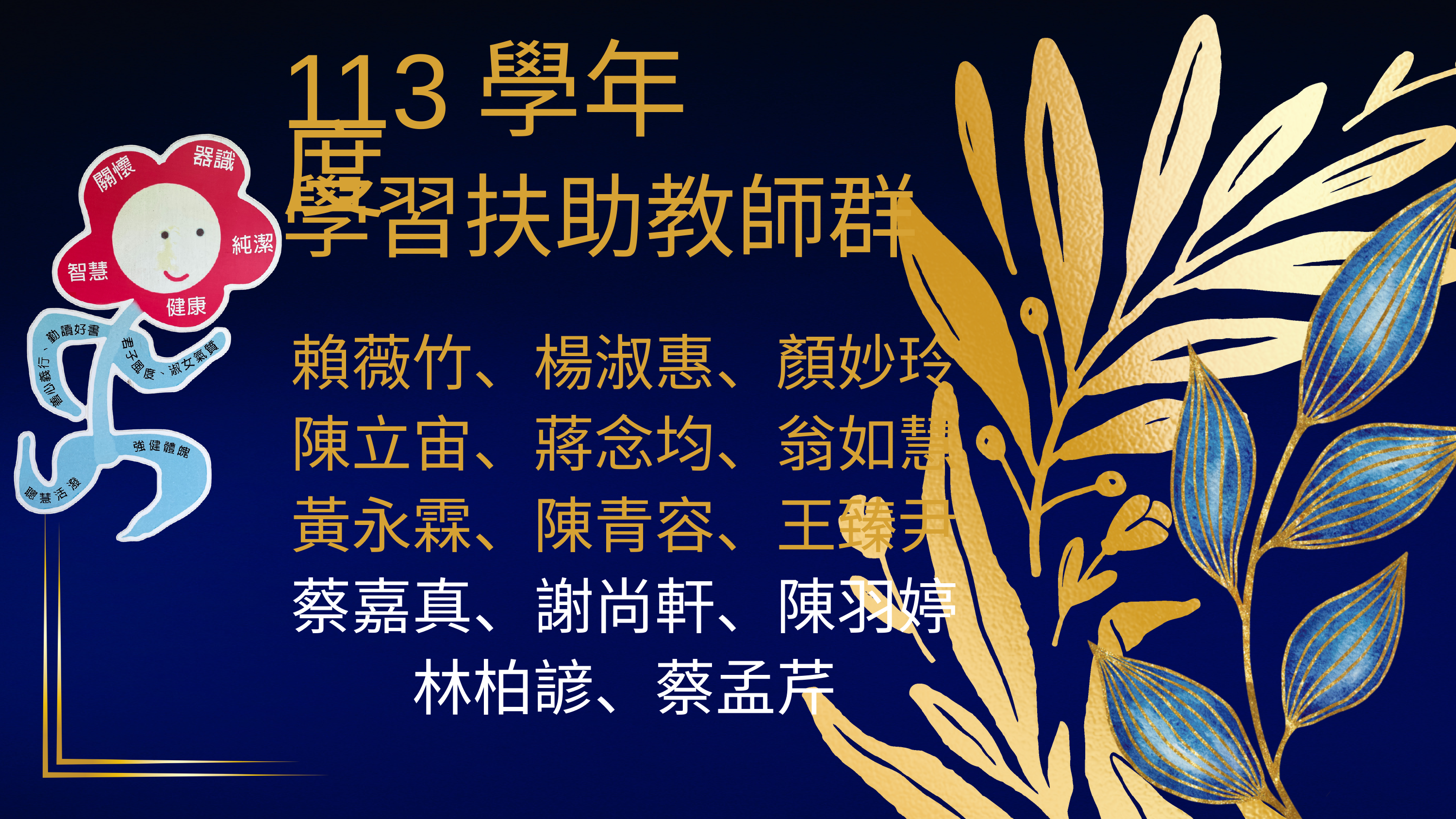

113學年度

學習扶助教師群
賴薇竹、楊淑惠、顏妙玲
陳立宙、蔣念均、翁如慧
黃永霖、陳青容、王臻尹
蔡嘉真、謝尚軒、陳羽婷
林柏諺、蔡孟芹